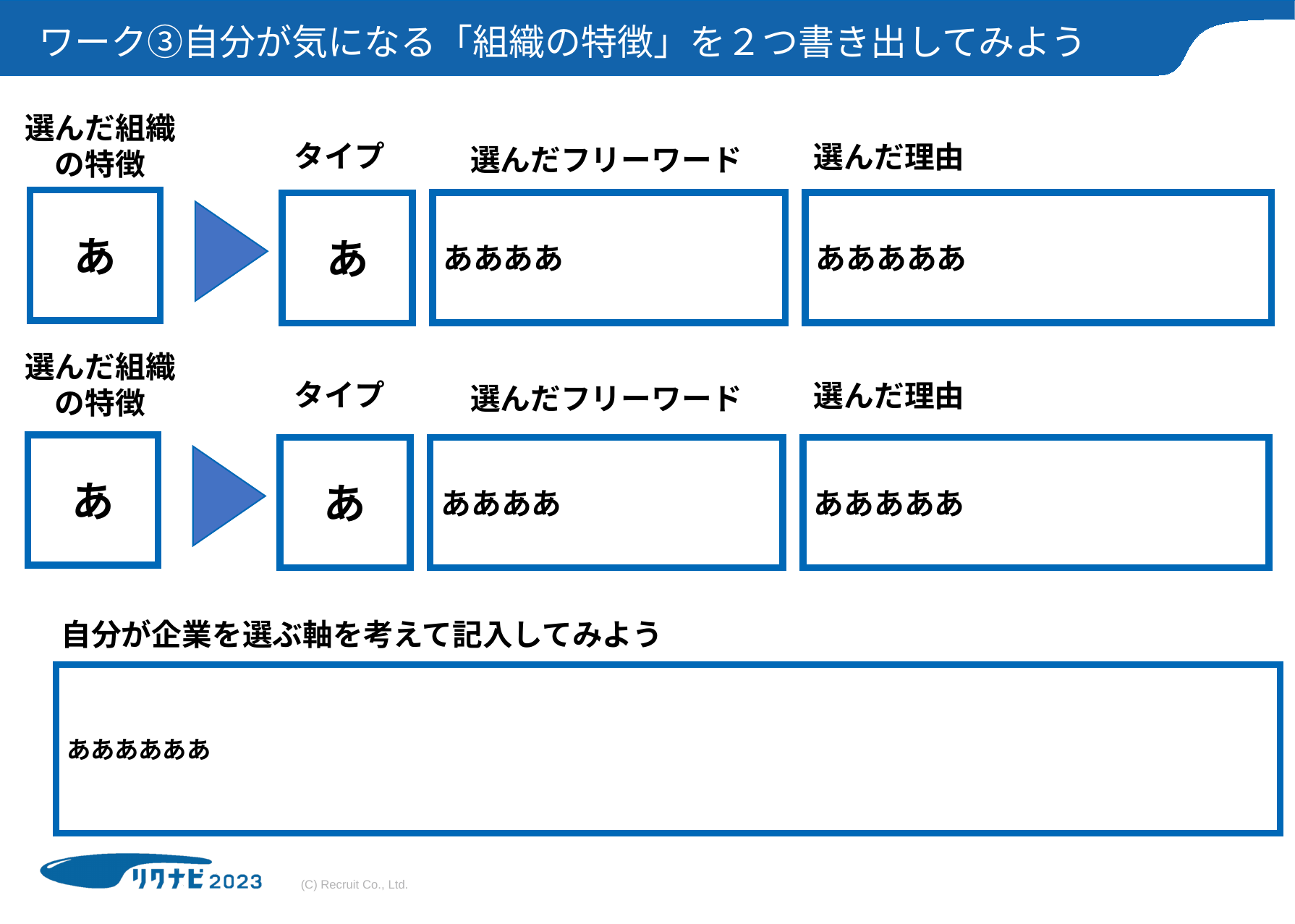

# ワーク③自分が気になる「組織の特徴」を２つ書き出してみよう
選んだ組織
の特徴
タイプ
選んだ理由
選んだフリーワード
あ
あああああ
ああああ
あ

選んだ組織
の特徴
タイプ
選んだ理由
選んだフリーワード
あ
あああああ
ああああ
あ

自分が企業を選ぶ軸を考えて記入してみよう
ああああああ